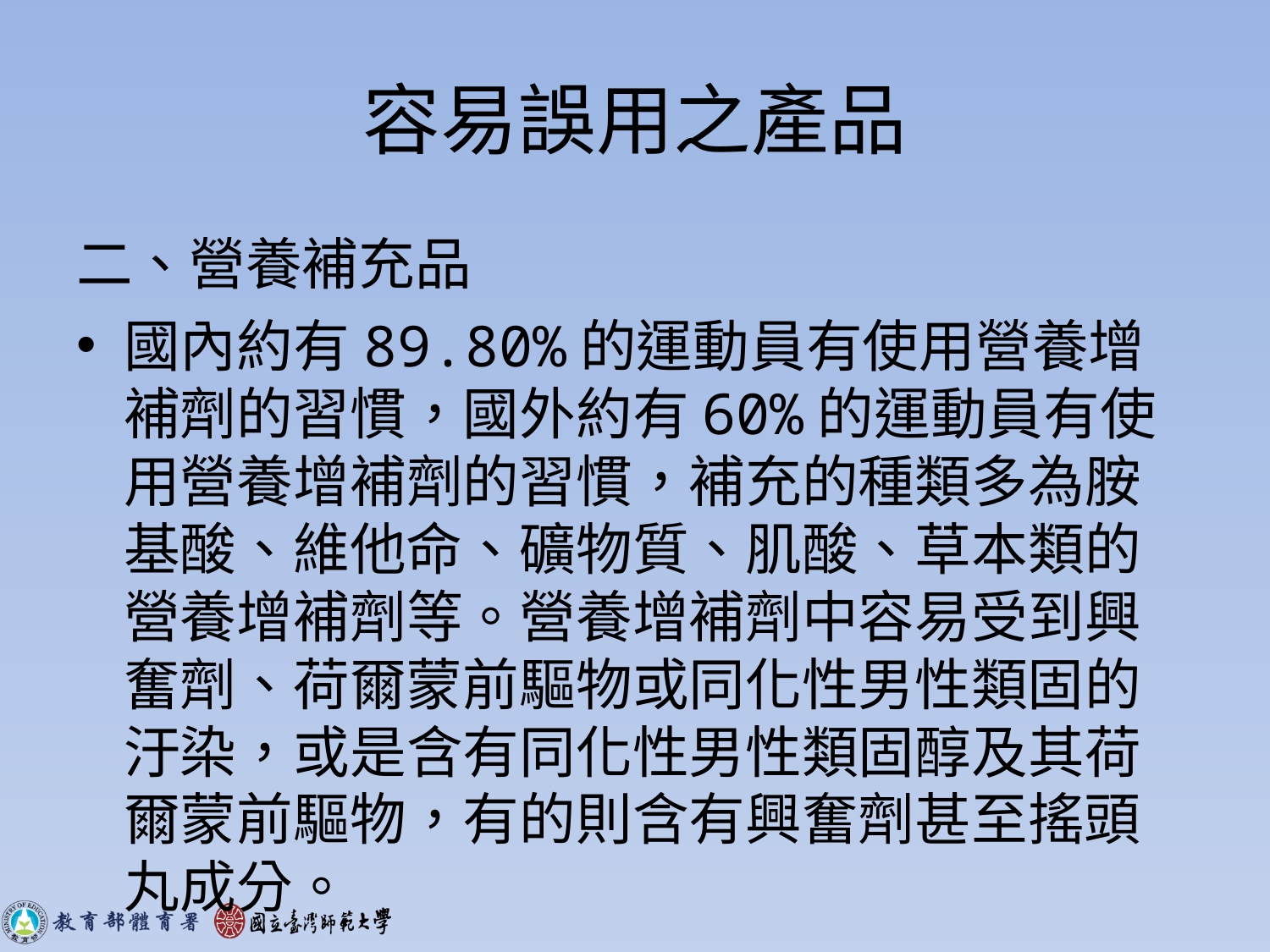

# 容易誤用之產品
二、營養補充品
國內約有89.80%的運動員有使用營養增補劑的習慣，國外約有60%的運動員有使用營養增補劑的習慣，補充的種類多為胺基酸、維他命、礦物質、肌酸、草本類的營養增補劑等。營養增補劑中容易受到興奮劑、荷爾蒙前驅物或同化性男性類固的汙染，或是含有同化性男性類固醇及其荷爾蒙前驅物，有的則含有興奮劑甚至搖頭丸成分。